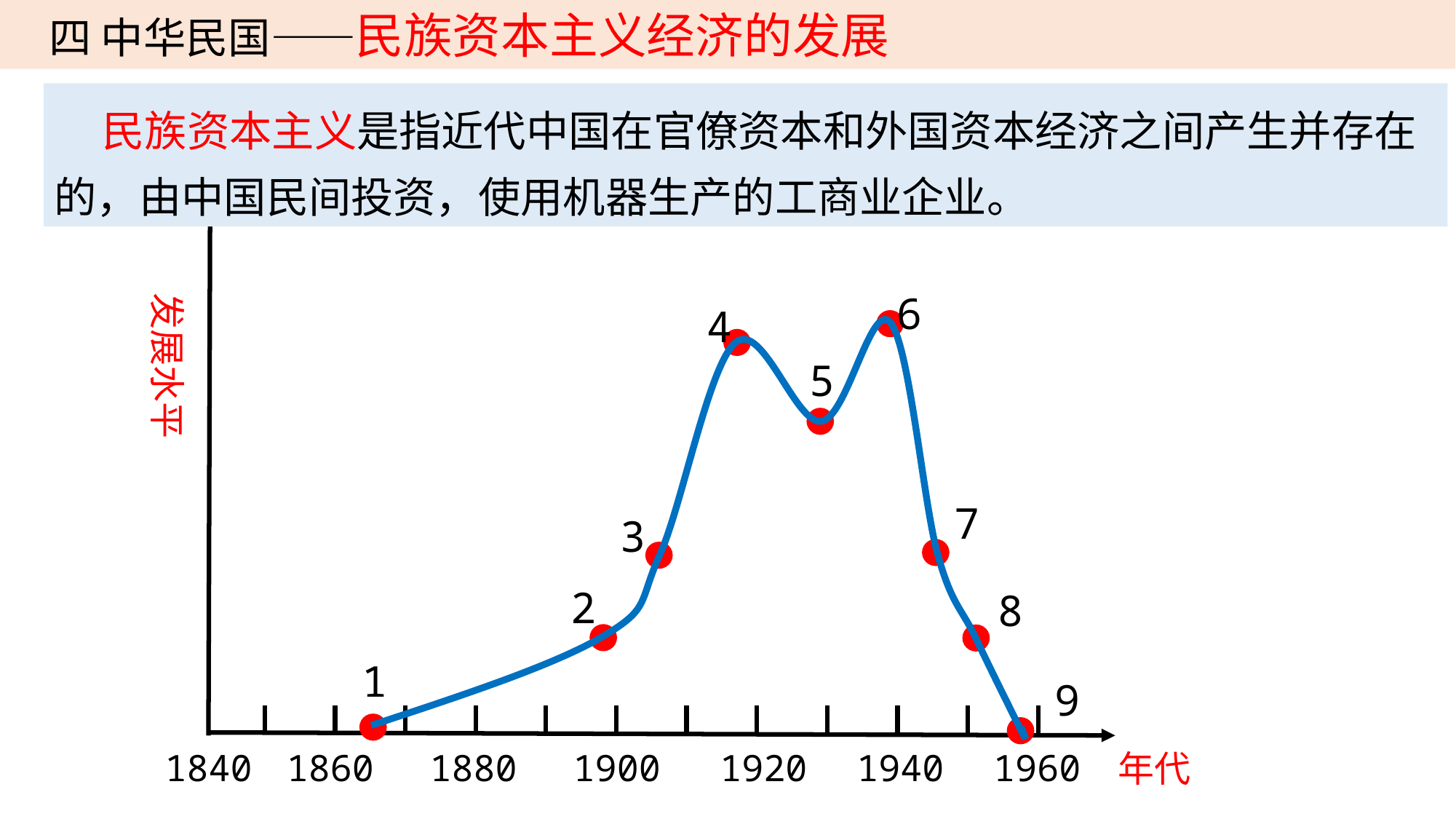

四 中华民国——民族资本主义经济的发展
    民族资本主义是指近代中国在官僚资本和外国资本经济之间产生并存在的，由中国民间投资，使用机器生产的工商业企业。
6
发展水平
4

5

7
3

2
8

1
9

1840
1860
1880
1900
1920
1940
1960
年代